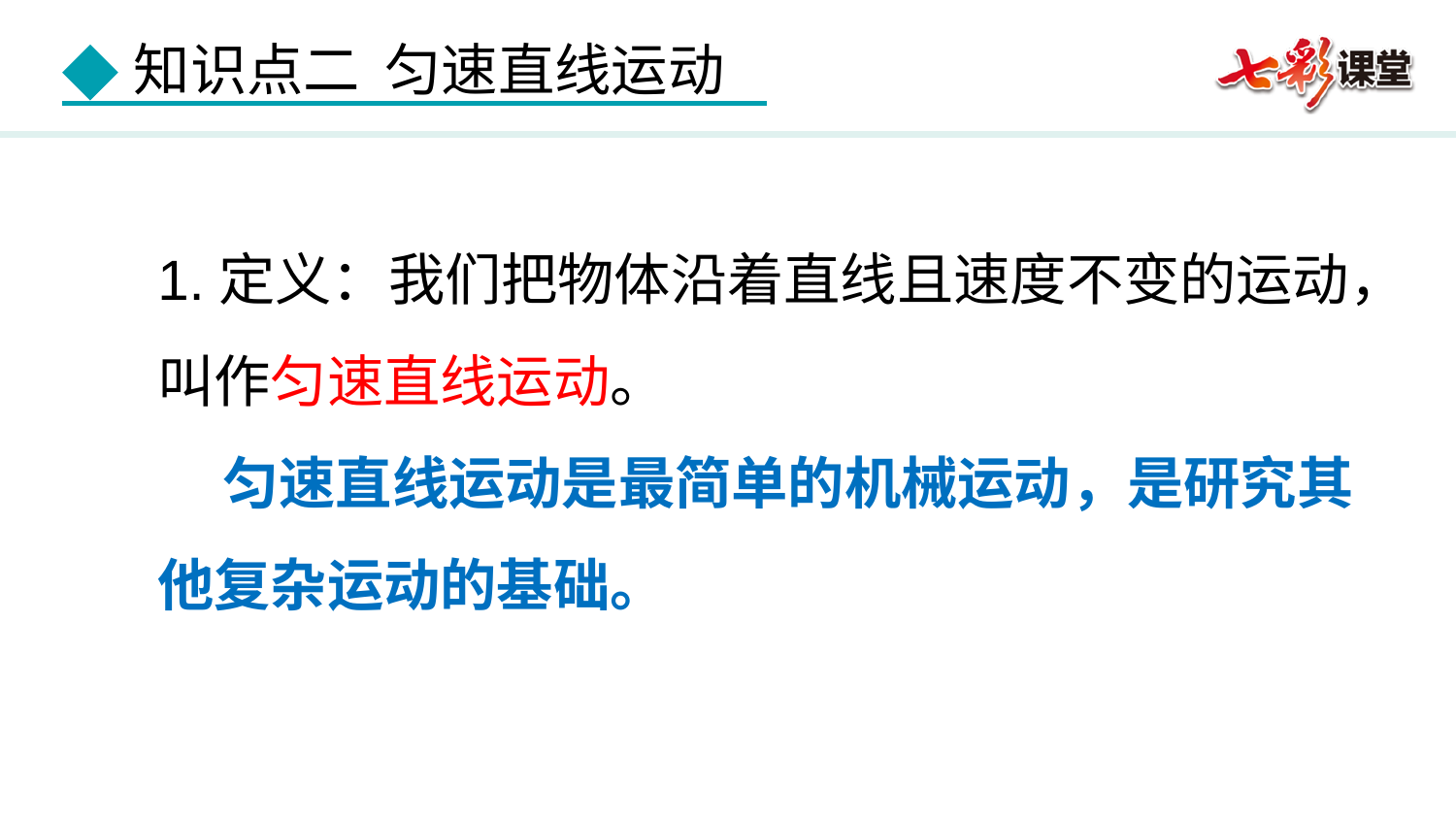

1.定义：我们把物体沿着直线且速度不变的运动，叫作匀速直线运动。
    匀速直线运动是最简单的机械运动，是研究其他复杂运动的基础。